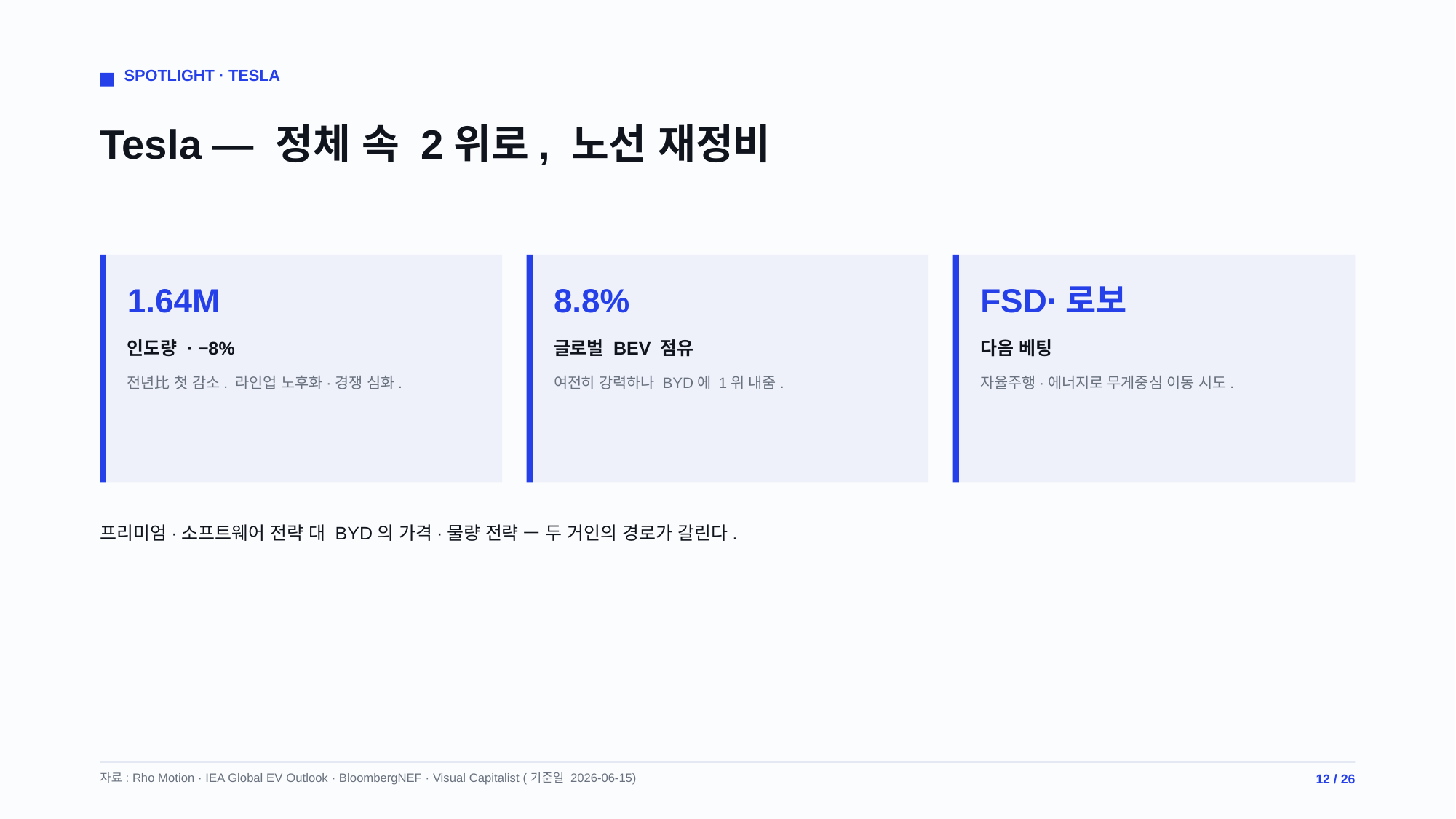

SPOTLIGHT · TESLA

Tesla — 정체 속 2위로, 노선 재정비

1.64M
8.8%
FSD·로보
인도량 · −8%
글로벌 BEV 점유
다음 베팅
전년比 첫 감소. 라인업 노후화·경쟁 심화.
여전히 강력하나 BYD에 1위 내줌.
자율주행·에너지로 무게중심 이동 시도.
프리미엄·소프트웨어 전략 대 BYD의 가격·물량 전략 — 두 거인의 경로가 갈린다.

자료: Rho Motion · IEA Global EV Outlook · BloombergNEF · Visual Capitalist (기준일 2026-06-15)
12 / 26